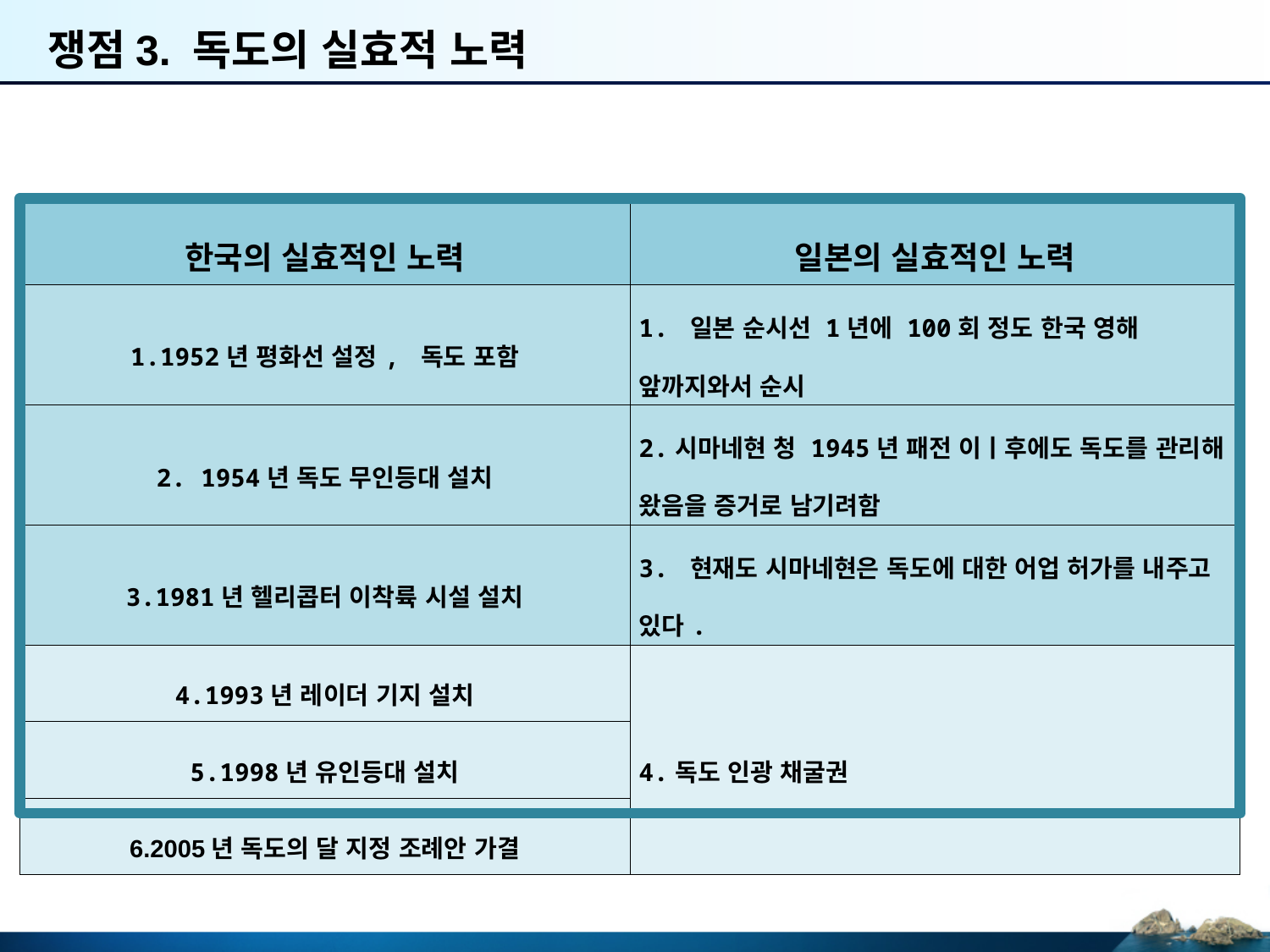

# 쟁점3. 독도의 실효적 노력
| 한국의 실효적인 노력 | 일본의 실효적인 노력 |
| --- | --- |
| 1.1952년 평화선 설정, 독도 포함 | 1. 일본 순시선 1년에 100회 정도 한국 영해 앞까지와서 순시 |
| 2. 1954년 독도 무인등대 설치 | 2.시마네현 청 1945년 패전 이ㅣ후에도 독도를 관리해 왔음을 증거로 남기려함 |
| 3.1981년 헬리콥터 이착륙 시설 설치 | 3. 현재도 시마네현은 독도에 대한 어업 허가를 내주고 있다. |
| 4.1993년 레이더 기지 설치 | 4.독도 인광 채굴권 |
| 5.1998년 유인등대 설치 |  |
| 6.2005년 독도의 달 지정 조례안 가결 |  |